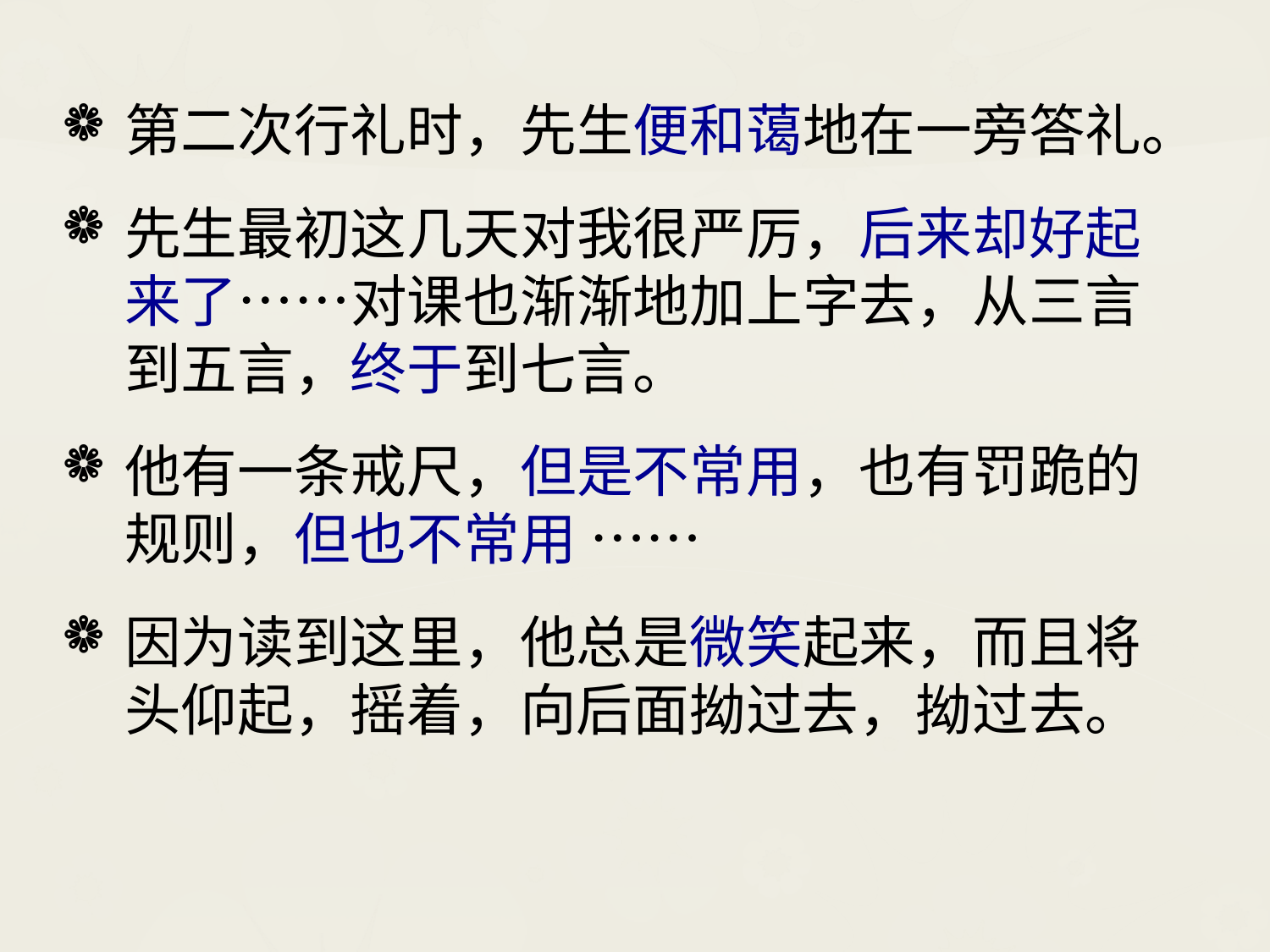

第二次行礼时，先生便和蔼地在一旁答礼。
先生最初这几天对我很严厉，后来却好起来了……对课也渐渐地加上字去，从三言到五言，终于到七言。
他有一条戒尺，但是不常用，也有罚跪的规则，但也不常用 ……
因为读到这里，他总是微笑起来，而且将头仰起，摇着，向后面拗过去，拗过去。